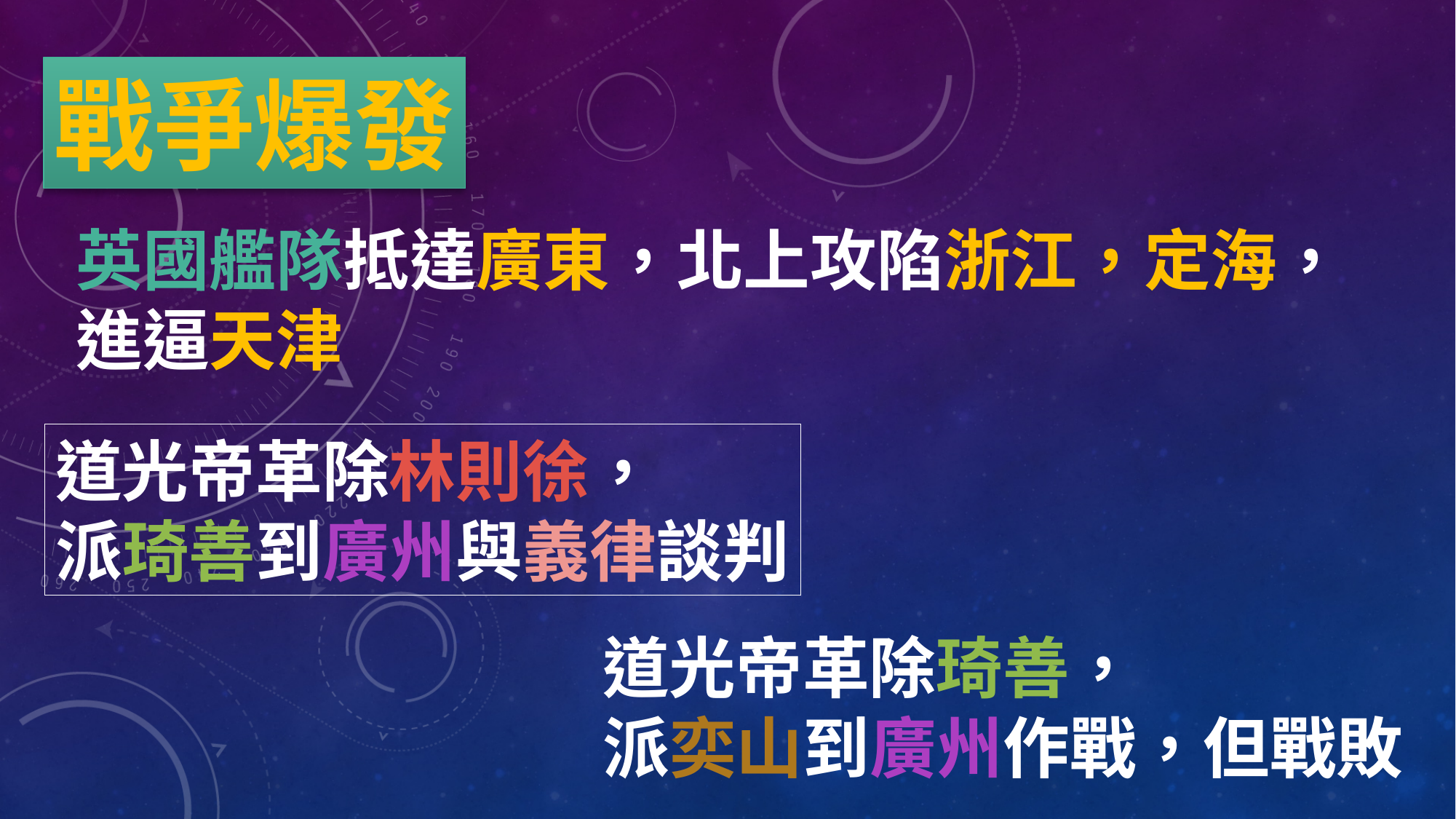

戰爭爆發
英國艦隊抵達廣東，北上攻陷浙江，定海，
進逼天津
道光帝革除林則徐，
派琦善到廣州與義律談判
道光帝革除琦善，
派奕山到廣州作戰，但戰敗